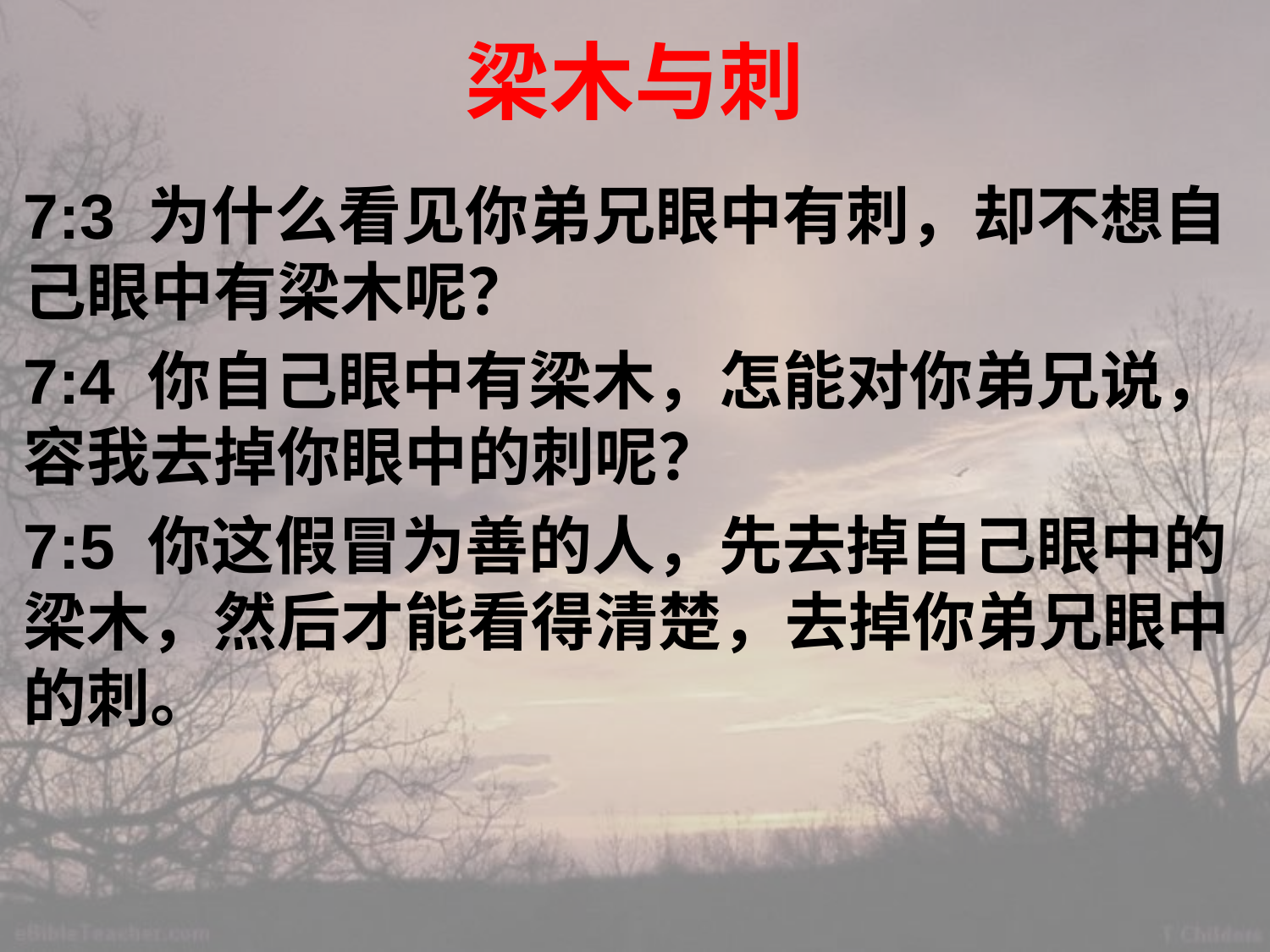

# 梁木与刺
7:3 为什么看见你弟兄眼中有刺，却不想自己眼中有梁木呢？
7:4 你自己眼中有梁木，怎能对你弟兄说，容我去掉你眼中的刺呢？
7:5 你这假冒为善的人，先去掉自己眼中的梁木，然后才能看得清楚，去掉你弟兄眼中的刺。